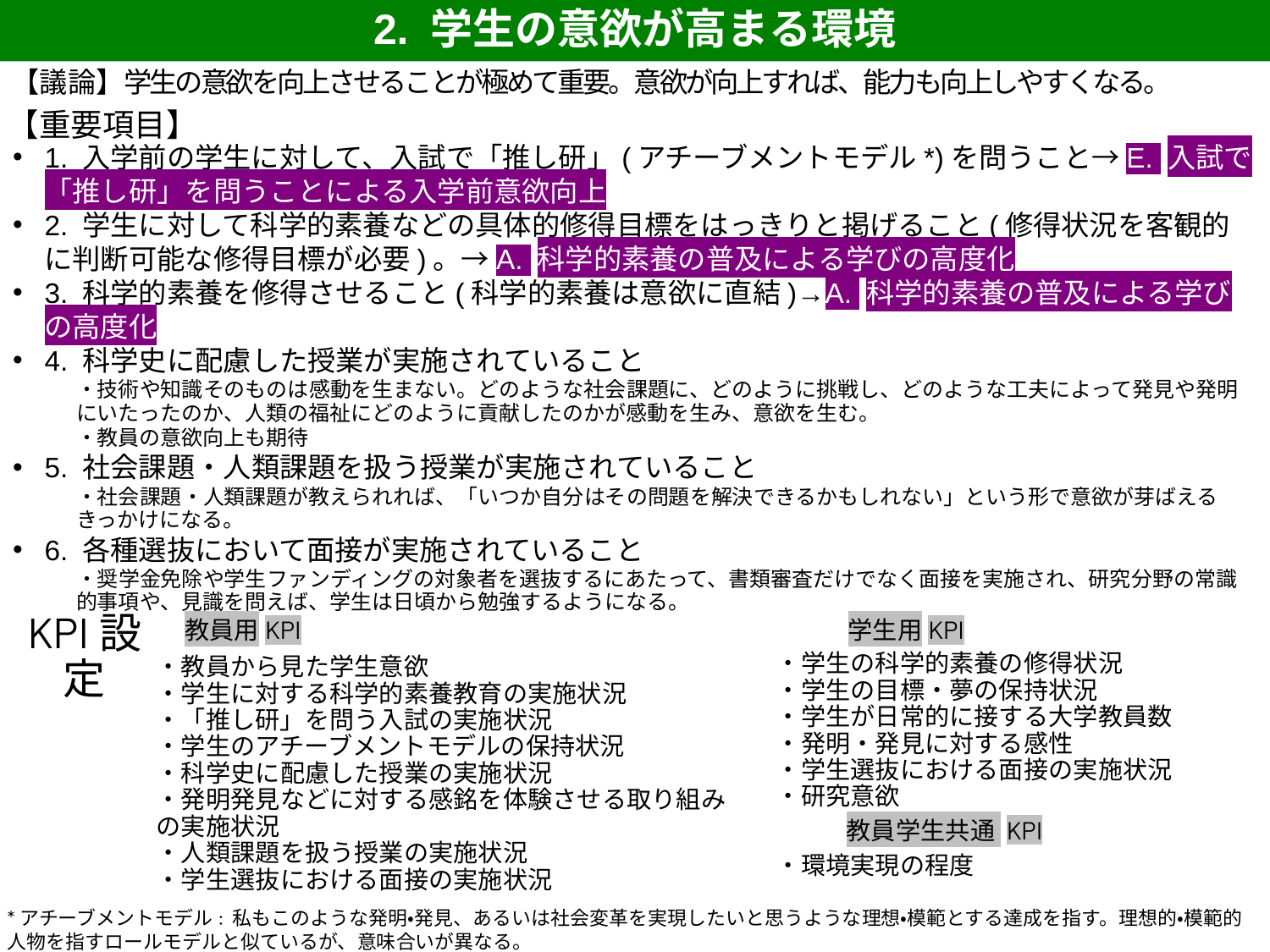

2. 学生の意欲が高まる環境
【議論】学生の意欲を向上させることが極めて重要。意欲が向上すれば、能力も向上しやすくなる。

【重要項目】
1. 入学前の学生に対して、入試で「推し研」(アチーブメントモデル*)を問うこと→E. 入試で「推し研」を問うことによる入学前意欲向上
2. 学生に対して科学的素養などの具体的修得目標をはっきりと掲げること(修得状況を客観的に判断可能な修得目標が必要)。→A. 科学的素養の普及による学びの高度化
3. 科学的素養を修得させること(科学的素養は意欲に直結)→A. 科学的素養の普及による学びの高度化
4. 科学史に配慮した授業が実施されていること
・技術や知識そのものは感動を生まない。どのような社会課題に、どのように挑戦し、どのような工夫によって発見や発明にいたったのか、人類の福祉にどのように貢献したのかが感動を生み、意欲を生む。
・教員の意欲向上も期待
5. 社会課題・人類課題を扱う授業が実施されていること
・社会課題・人類課題が教えられれば、「いつか自分はその問題を解決できるかもしれない」という形で意欲が芽ばえるきっかけになる。
6. 各種選抜において面接が実施されていること
・奨学金免除や学生ファンディングの対象者を選抜するにあたって、書類審査だけでなく面接を実施され、研究分野の常識的事項や、見識を問えば、学生は日頃から勉強するようになる。

教員用KPI
学生用KPI
KPI設定
・教員から見た学生意欲
・学生に対する科学的素養教育の実施状況
・「推し研」を問う入試の実施状況
・学生のアチーブメントモデルの保持状況
・科学史に配慮した授業の実施状況
・発明発見などに対する感銘を体験させる取り組みの実施状況
・人類課題を扱う授業の実施状況
・学生選抜における面接の実施状況
・学生の科学的素養の修得状況
・学生の目標・夢の保持状況
・学生が日常的に接する大学教員数
・発明・発見に対する感性
・学生選抜における面接の実施状況
・研究意欲
教員学生共通 KPI
・環境実現の程度
*アチーブメントモデル: 私もこのような発明・発見、あるいは社会変革を実現したいと思うような理想・模範とする達成を指す。理想的・模範的人物を指すロールモデルと似ているが、意味合いが異なる。